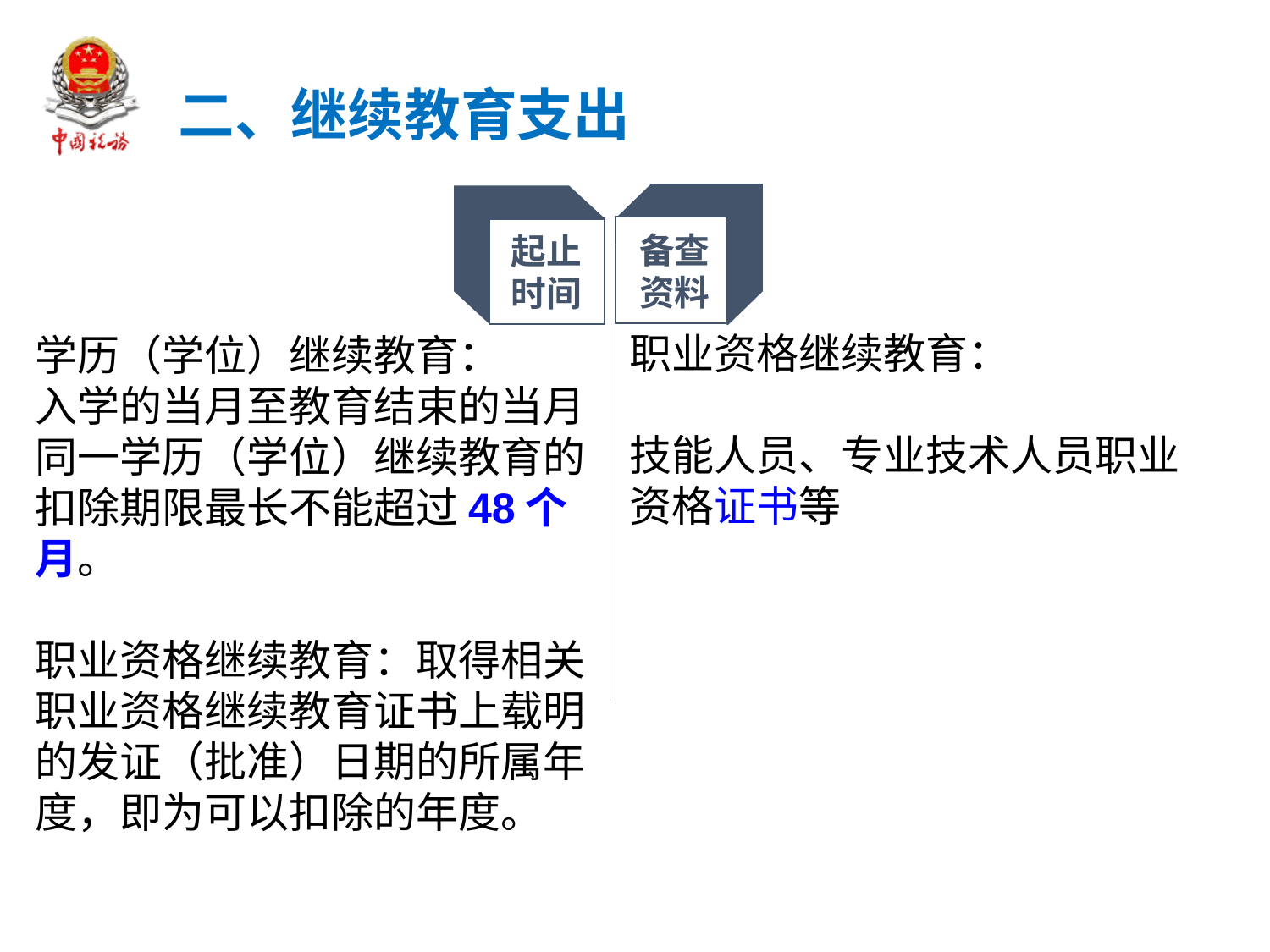

二、继续教育支出

备查
资料
起止
时间
职业资格继续教育：

技能人员、专业技术人员职业资格证书等
学历（学位）继续教育：
入学的当月至教育结束的当月
同一学历（学位）继续教育的扣除期限最长不能超过48个月。

职业资格继续教育：取得相关职业资格继续教育证书上载明的发证（批准）日期的所属年度，即为可以扣除的年度。